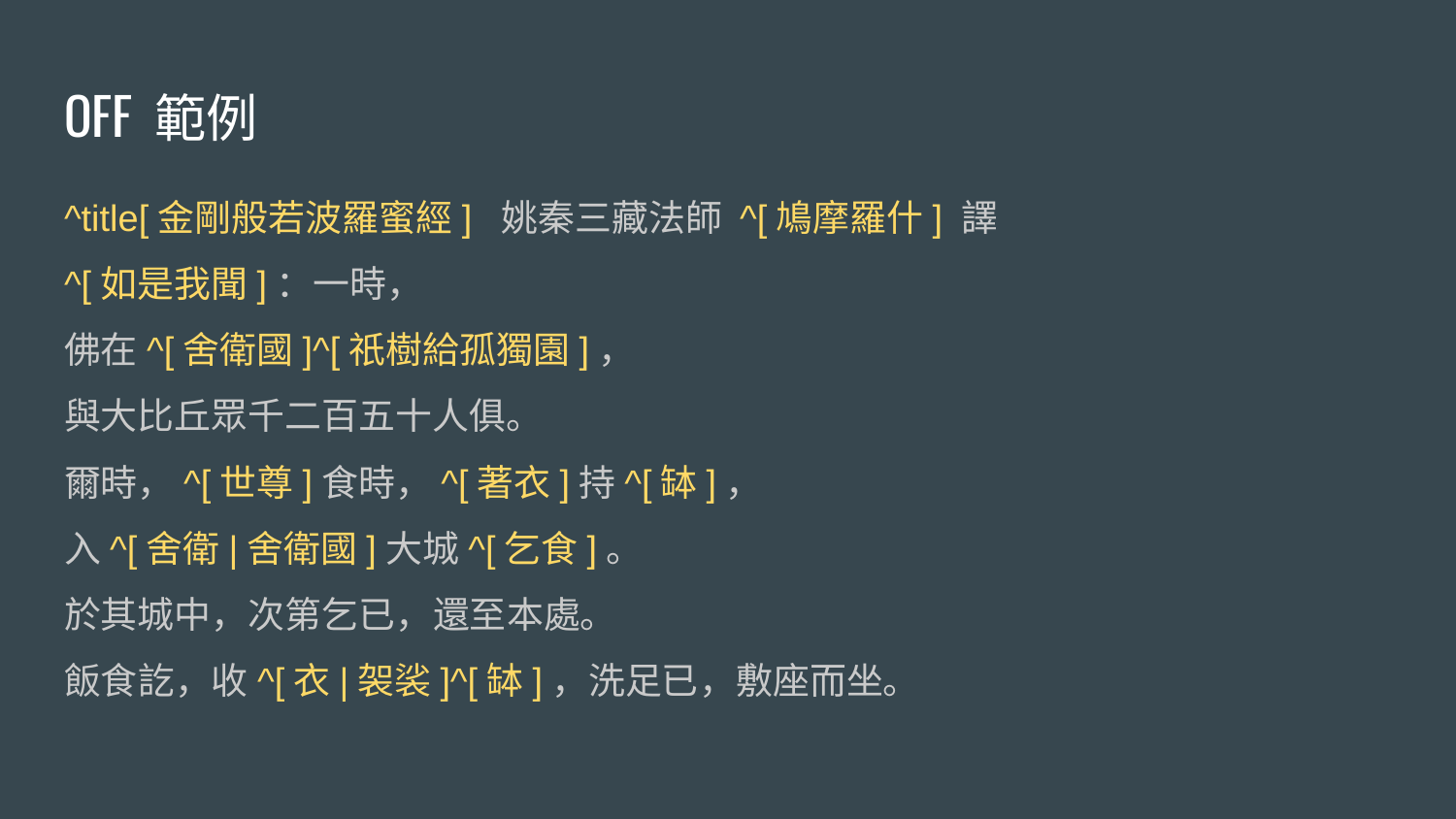

# OFF 範例
^title[金剛般若波羅蜜經]  姚秦三藏法師 ^[鳩摩羅什] 譯
^[如是我聞]：一時，
佛在^[舍衛國]^[祇樹給孤獨園]，
與大比丘眾千二百五十人俱。
爾時，^[世尊]食時，^[著衣]持^[缽]，
入^[舍衛|舍衛國]大城^[乞食]。
於其城中，次第乞已，還至本處。
飯食訖，收^[衣|袈裟]^[缽]，洗足已，敷座而坐。